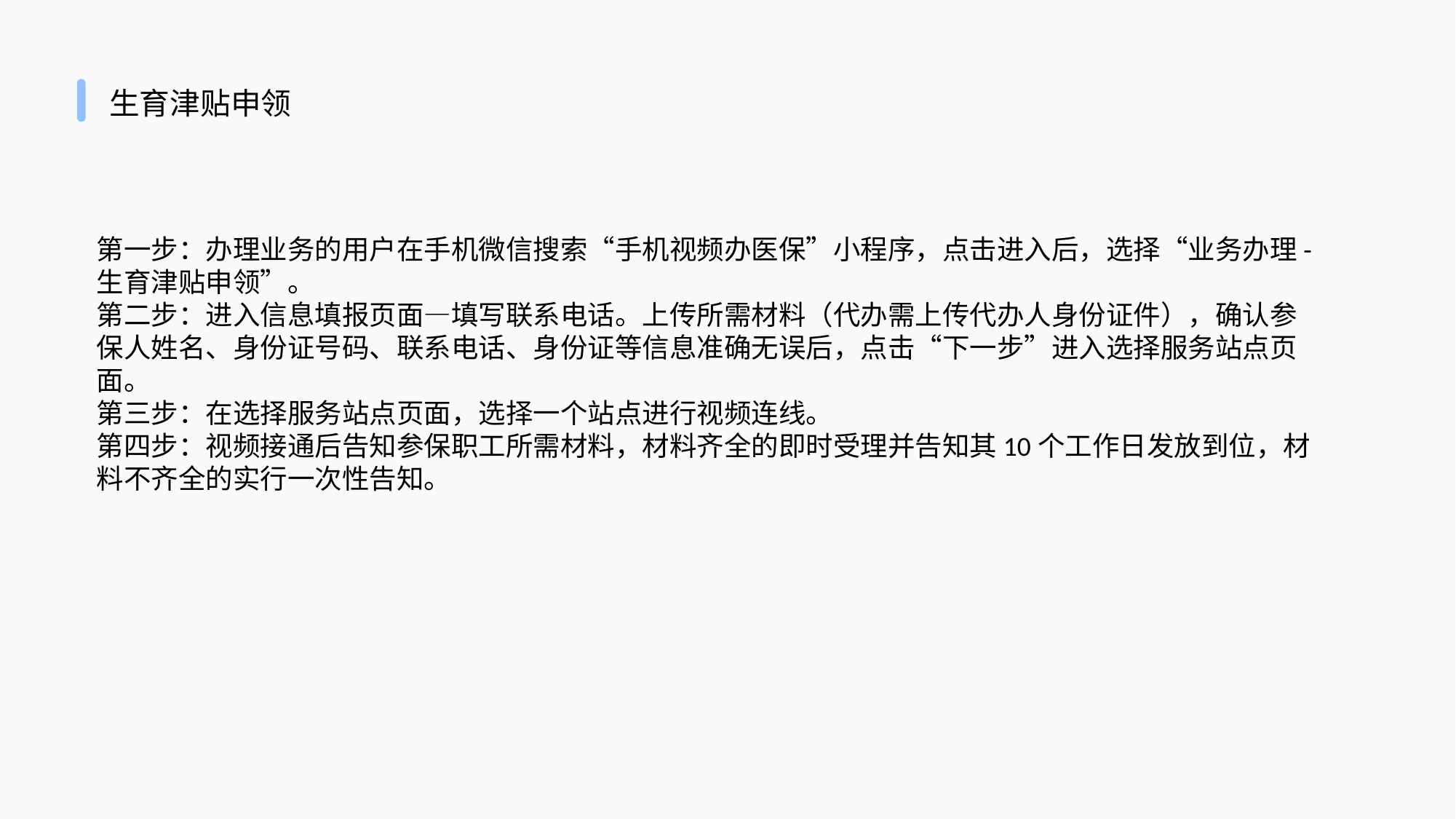

生育津贴申领

第一步：办理业务的用户在手机微信搜索“手机视频办医保”小程序，点击进入后，选择“业务办理-生育津贴申领”。
第二步：进入信息填报页面—填写联系电话。上传所需材料（代办需上传代办人身份证件），确认参保人姓名、身份证号码、联系电话、身份证等信息准确无误后，点击“下一步”进入选择服务站点页面。
第三步：在选择服务站点页面，选择一个站点进行视频连线。
第四步：视频接通后告知参保职工所需材料，材料齐全的即时受理并告知其10个工作日发放到位，材料不齐全的实行一次性告知。